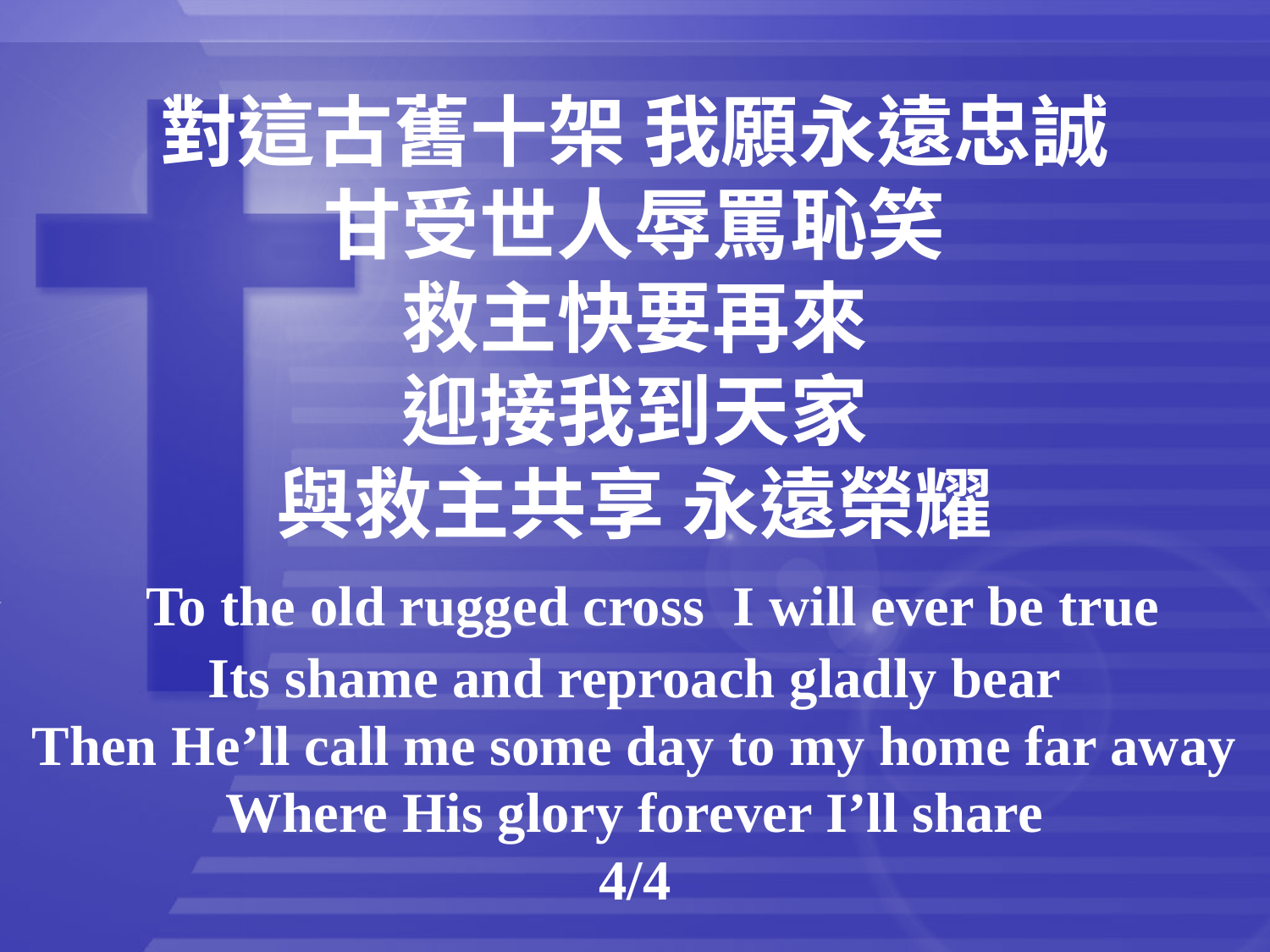

# 對這古舊十架 我願永遠忠誠 甘受世人辱罵恥笑 救主快要再來 迎接我到天家 與救主共享 永遠榮耀 To the old rugged cross  I will ever be true Its shame and reproach gladly bear Then He’ll call me some day to my home far away Where His glory forever I’ll share 4/4